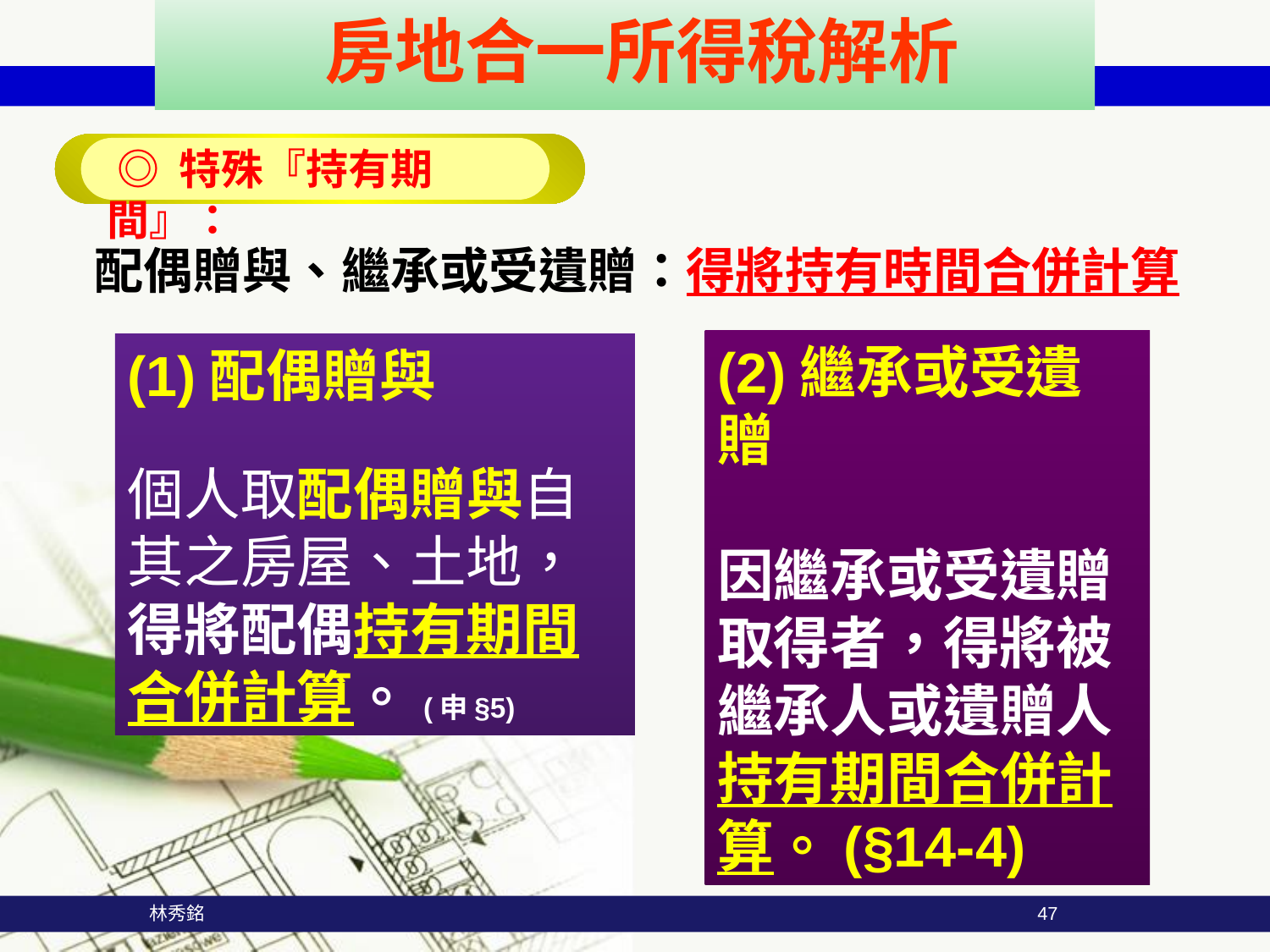

房地合一所得稅解析

 ◎ 特殊『持有期間』：
配偶贈與、繼承或受遺贈：得將持有時間合併計算
(2)繼承或受遺贈

因繼承或受遺贈取得者，得將被繼承人或遺贈人
持有期間合併計算。(§14-4)
(1)配偶贈與

個人取配偶贈與自其之房屋、土地，得將配偶持有期間合併計算。(申§5)
                                 林秀銘

47